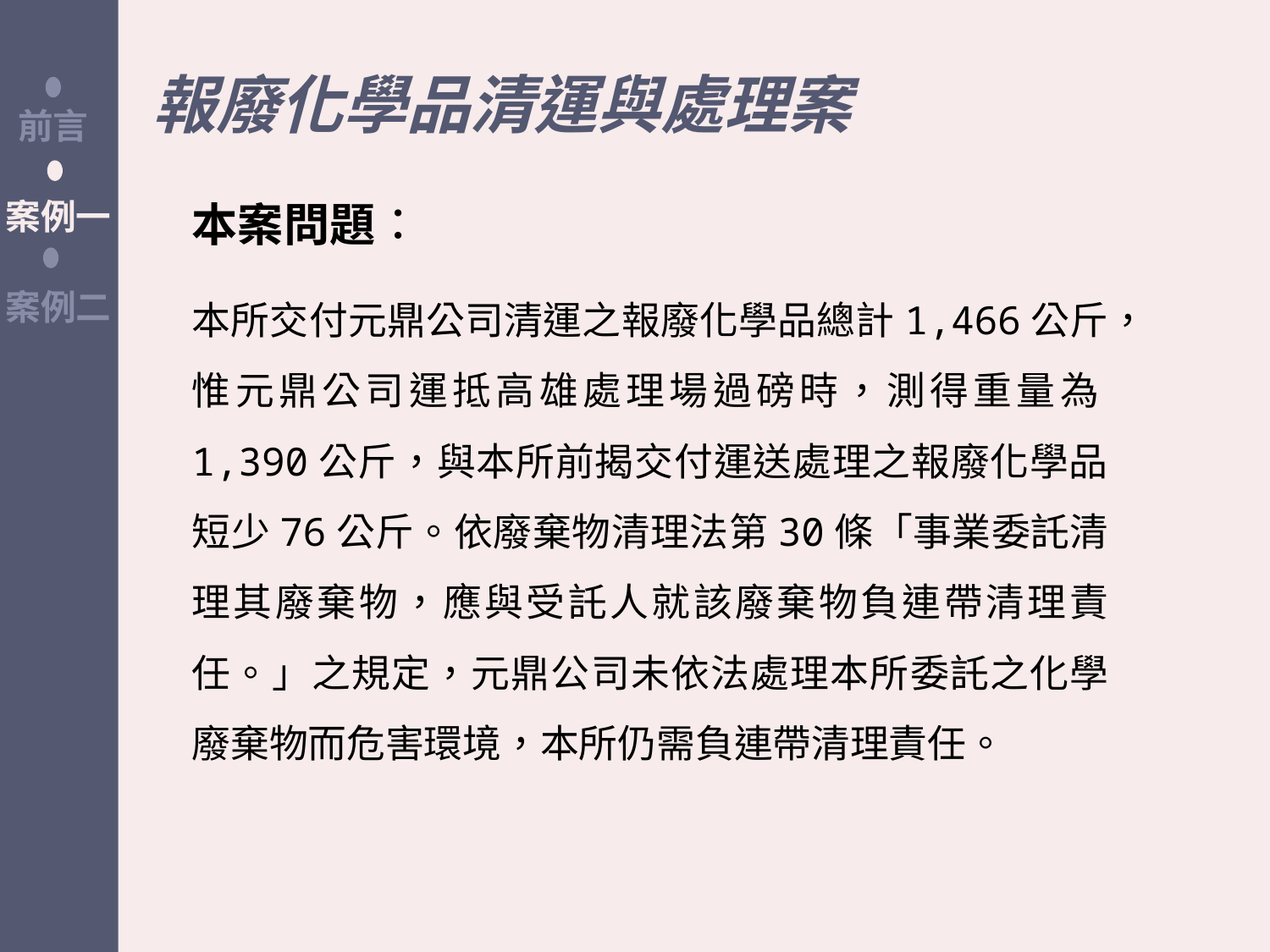

報廢化學品清運與處理案

前言

本案問題：
本所交付元鼎公司清運之報廢化學品總計1,466公斤，惟元鼎公司運抵高雄處理場過磅時，測得重量為1,390公斤，與本所前揭交付運送處理之報廢化學品短少76公斤。依廢棄物清理法第30條「事業委託清理其廢棄物，應與受託人就該廢棄物負連帶清理責任。」之規定，元鼎公司未依法處理本所委託之化學廢棄物而危害環境，本所仍需負連帶清理責任。
案例一

案例二